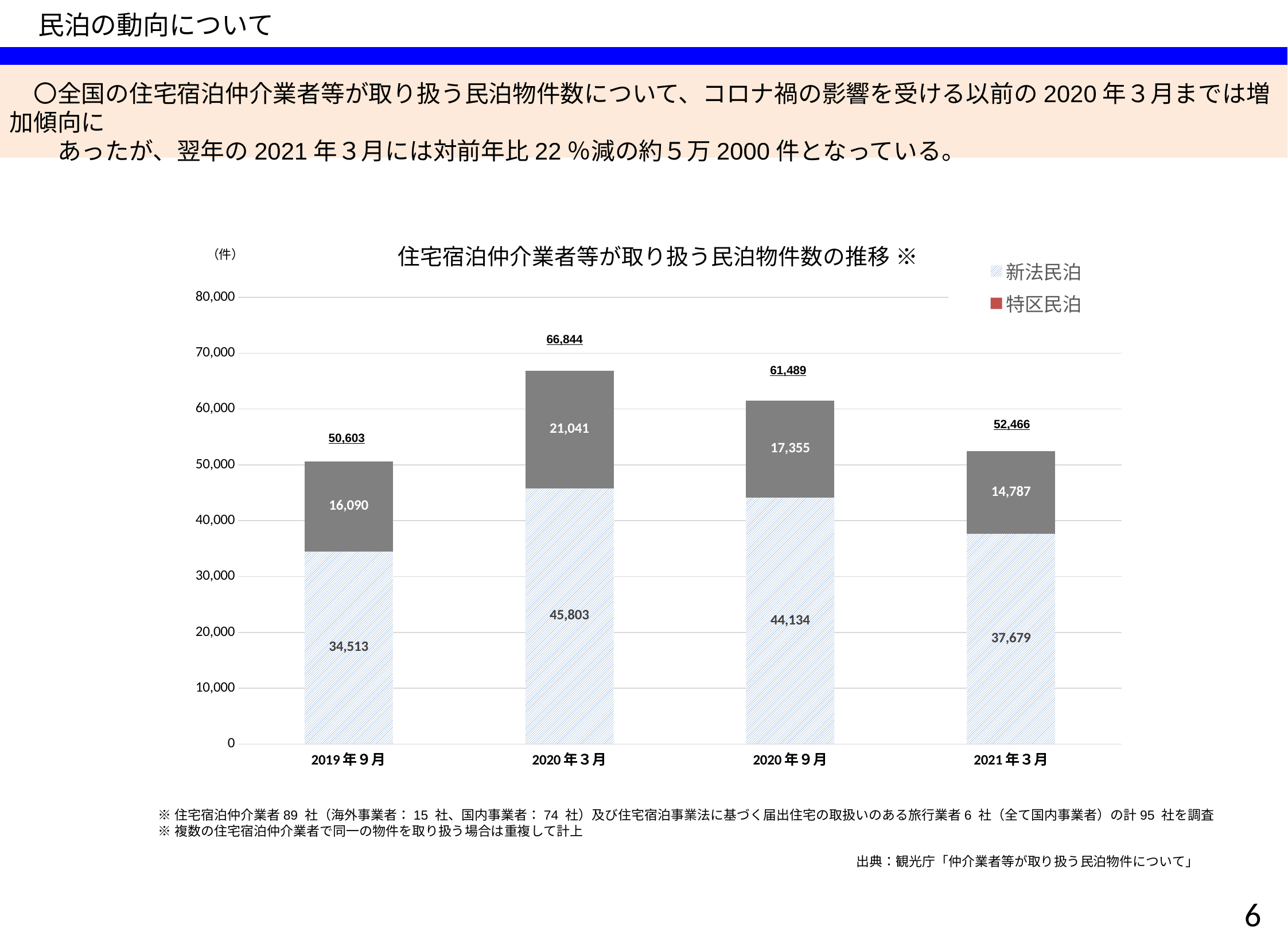

民泊の動向について
　〇全国の住宅宿泊仲介業者等が取り扱う民泊物件数について、コロナ禍の影響を受ける以前の2020年３月までは増加傾向に
　　あったが、翌年の2021年３月には対前年比22％減の約５万2000件となっている。

### Chart: 住宅宿泊仲介業者等が取り扱う民泊物件数の推移 ※

| Category | 新法民泊 | 特区民泊 |
|---|---|---|
| 2019年９月 | 34513.0 | 16090.0 |
| 2020年３月 | 45803.0 | 21041.0 |
| 2020年９月 | 44134.0 | 17355.0 |
| 2021年３月 | 37679.0 | 14787.0 |
（件）
66,844
61,489
52,466
50,603
※住宅宿泊仲介業者89 社（海外事業者：15 社、国内事業者：74 社）及び住宅宿泊事業法に基づく届出住宅の取扱いのある旅行業者6 社（全て国内事業者）の計95 社を調査
※複数の住宅宿泊仲介業者で同一の物件を取り扱う場合は重複して計上
出典：観光庁「仲介業者等が取り扱う民泊物件について」
 6